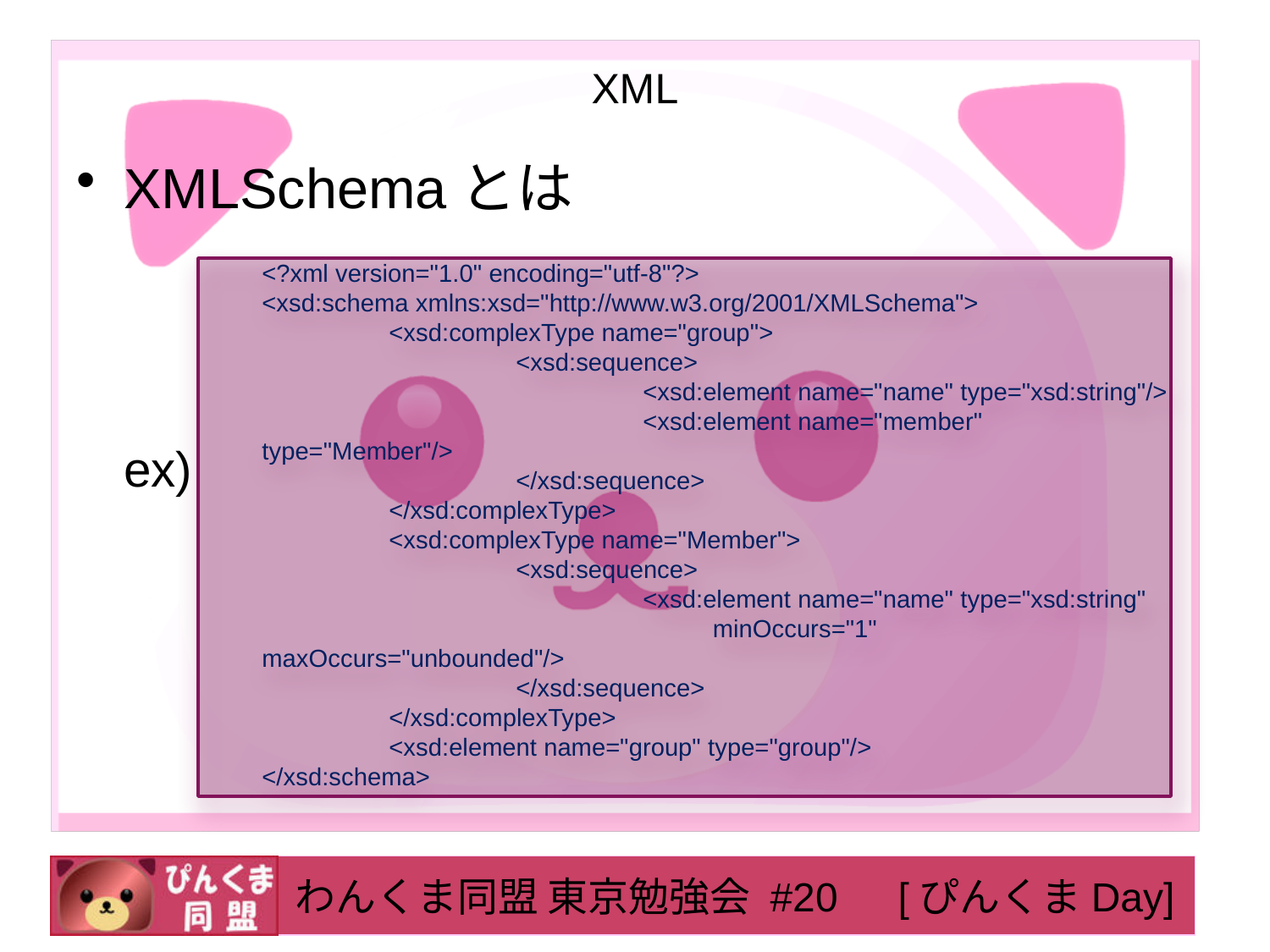

# XML
XMLSchemaとは

	ex)
<?xml version="1.0" encoding="utf-8"?>
<xsd:schema xmlns:xsd="http://www.w3.org/2001/XMLSchema">
	<xsd:complexType name="group">
		<xsd:sequence>
			<xsd:element name="name" type="xsd:string"/>
			<xsd:element name="member" type="Member"/>
		</xsd:sequence>
	</xsd:complexType>
	<xsd:complexType name="Member">
		<xsd:sequence>
			<xsd:element name="name" type="xsd:string"
			          minOccurs="1" maxOccurs="unbounded"/>
		</xsd:sequence>
	</xsd:complexType>
	<xsd:element name="group" type="group"/>
</xsd:schema>